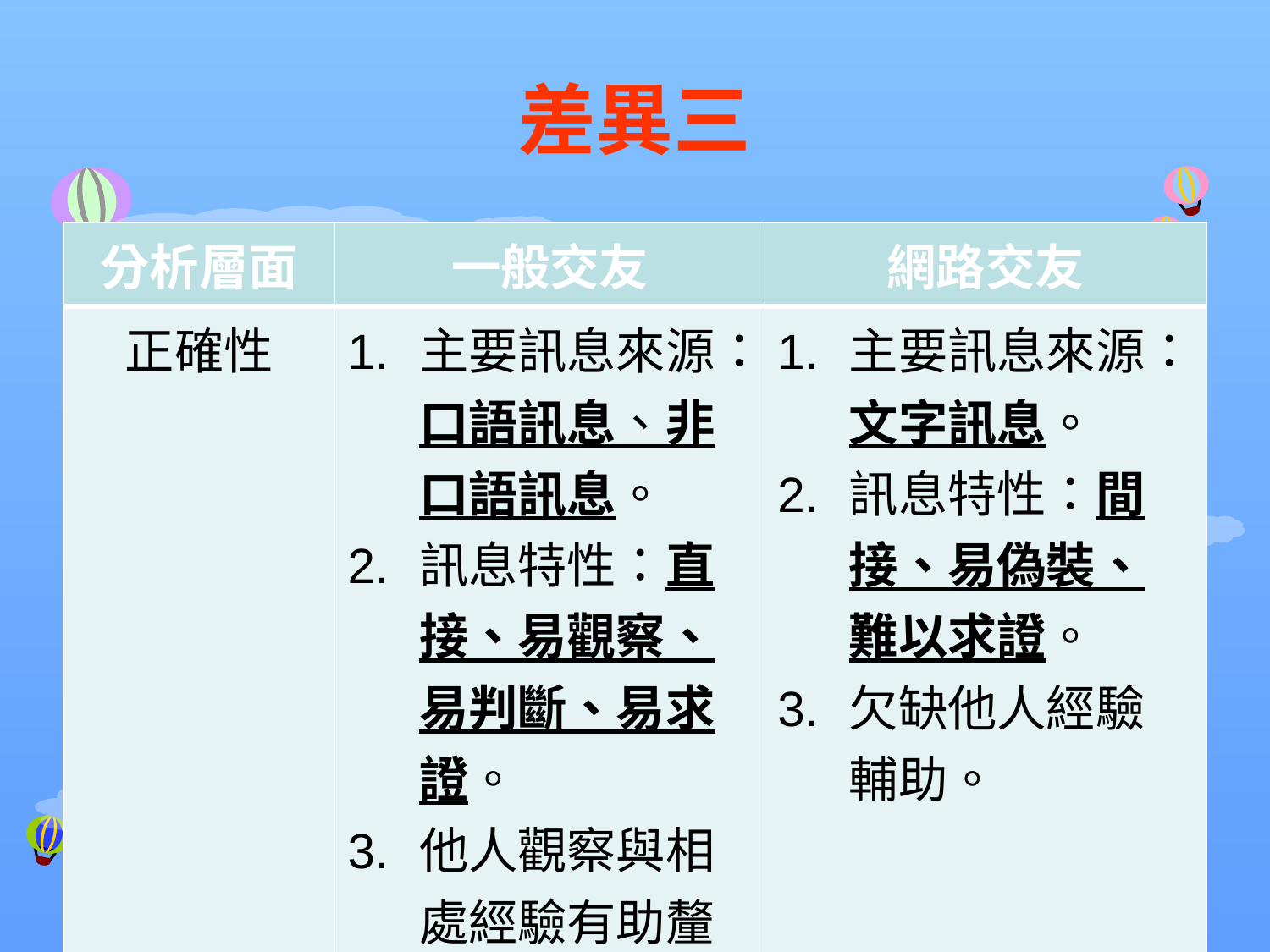

# 差異三
| 分析層面 | 一般交友 | 網路交友 |
| --- | --- | --- |
| 正確性 | 主要訊息來源：口語訊息、非口語訊息。 訊息特性：直接、易觀察、易判斷、易求證。 他人觀察與相處經驗有助釐清。 | 主要訊息來源：文字訊息。 訊息特性：間接、易偽裝、難以求證。 欠缺他人經驗輔助。 |